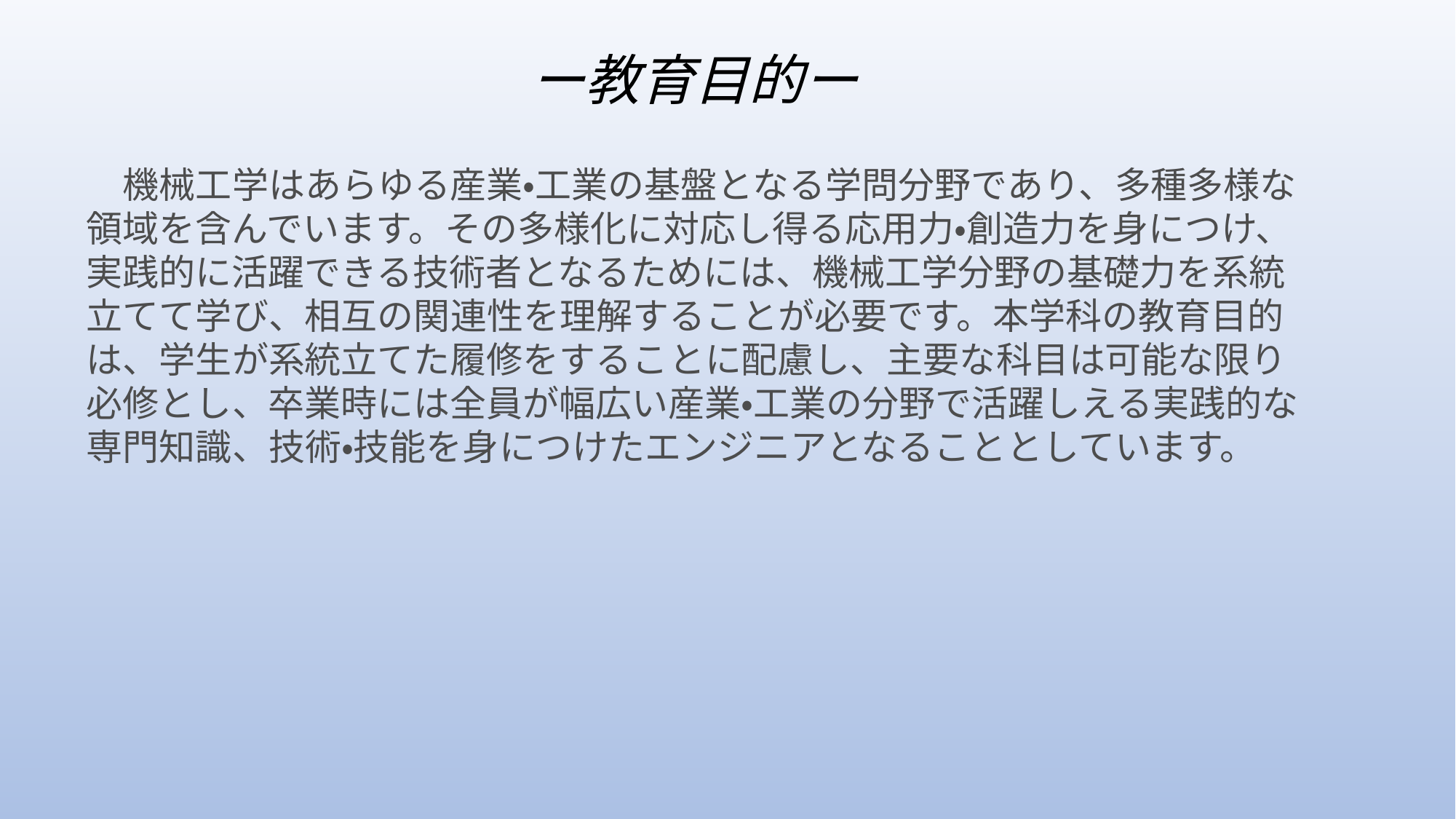

ー教育目的ー
　機械工学はあらゆる産業・工業の基盤となる学問分野であり、多種多様な領域を含んでいます。その多様化に対応し得る応用力・創造力を身につけ、実践的に活躍できる技術者となるためには、機械工学分野の基礎力を系統立てて学び、相互の関連性を理解することが必要です。本学科の教育目的は、学生が系統立てた履修をすることに配慮し、主要な科目は可能な限り必修とし、卒業時には全員が幅広い産業・工業の分野で活躍しえる実践的な専門知識、技術・技能を身につけたエンジニアとなることとしています。